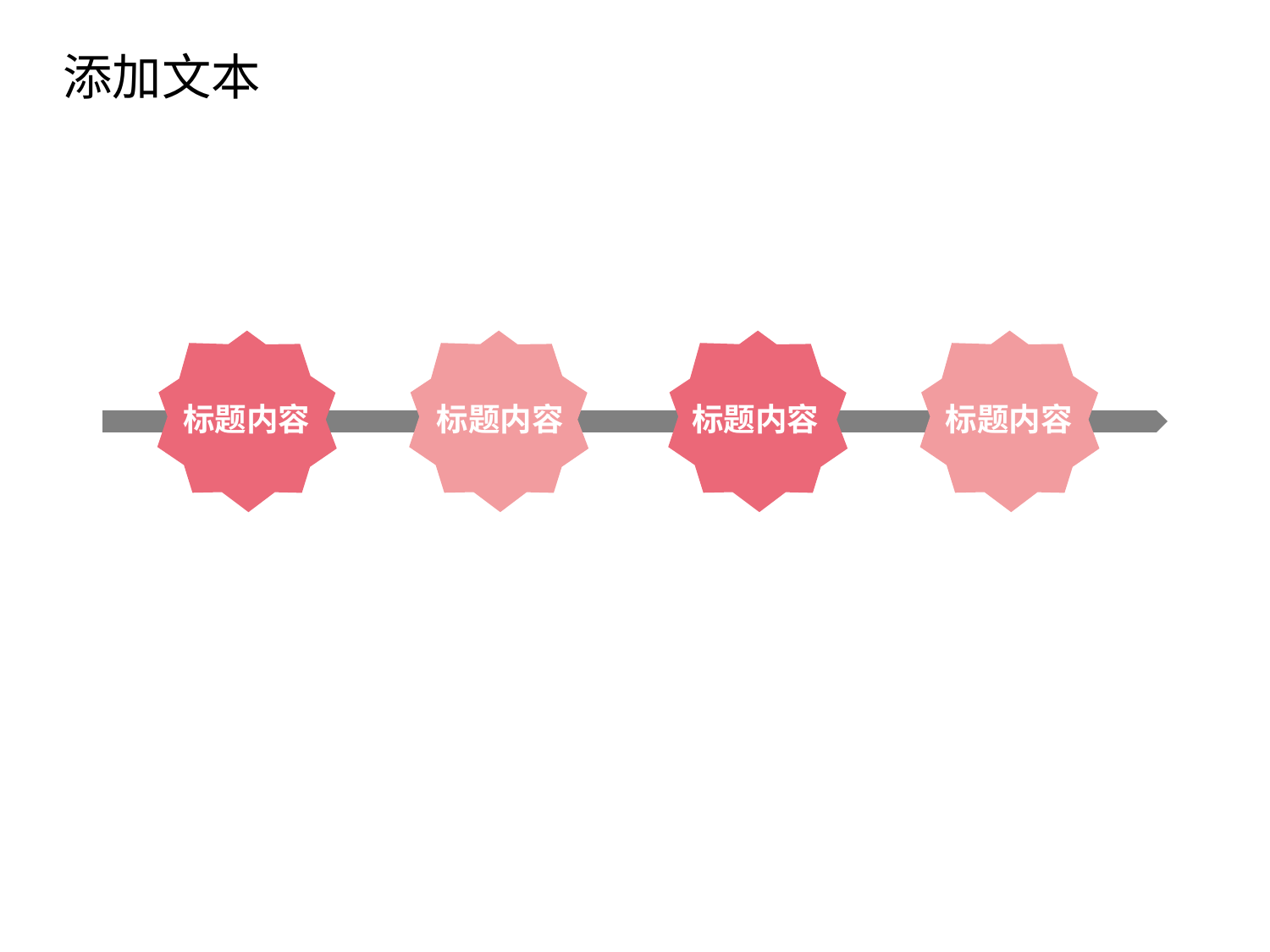

添加文本
点击添加文本

标题内容
标题内容
标题内容
标题内容

点击添加文本
点击添加文本
点击添加文本